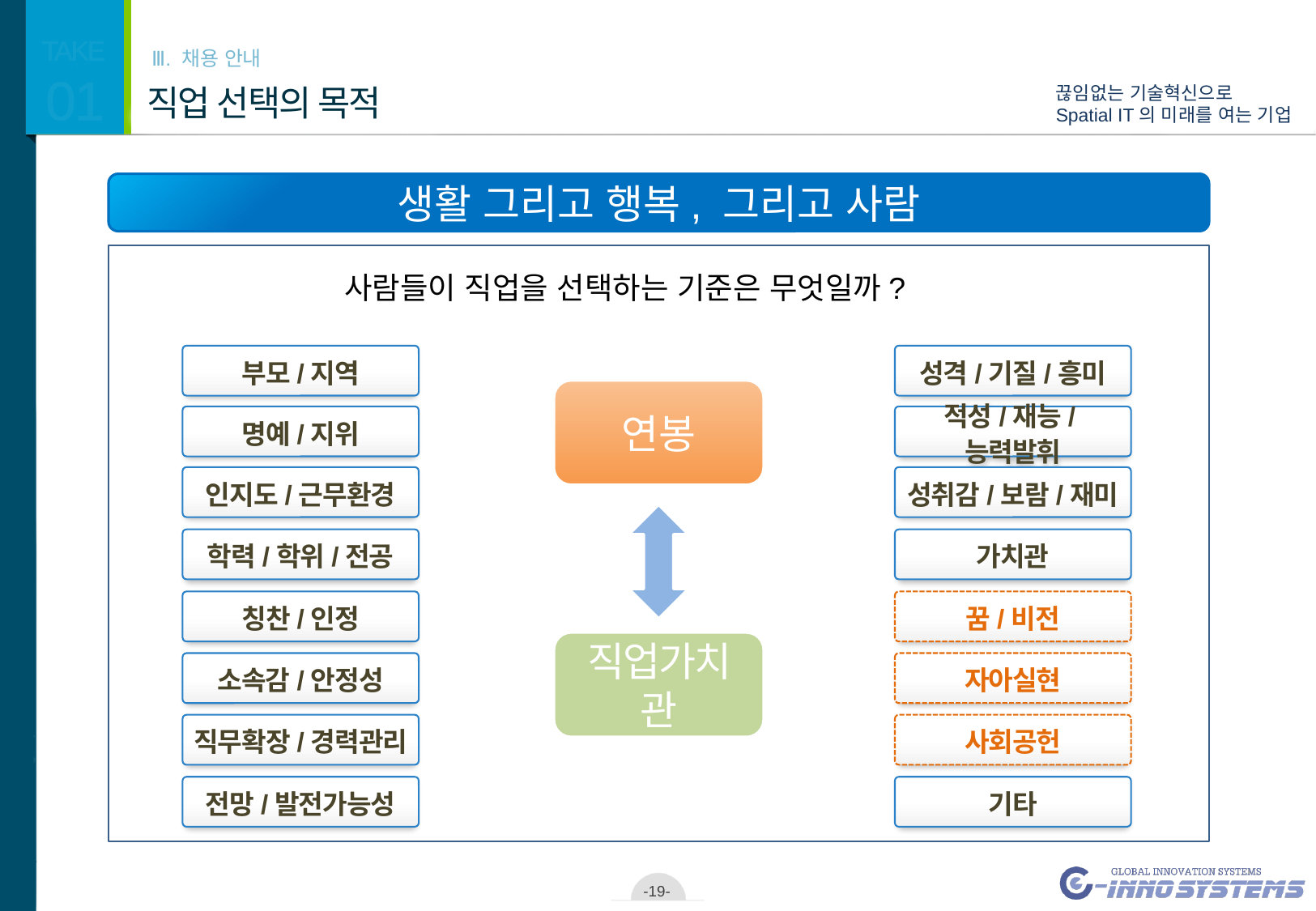

01
직업 선택의 목적
생활 그리고 행복, 그리고 사람

사람들이 직업을 선택하는 기준은 무엇일까?
부모/지역
성격/기질/흥미
연봉
명예/지위
적성/재능/능력발휘
인지도/근무환경
성취감/보람/재미

학력/학위/전공
가치관
칭찬/인정
꿈/비전
직업가치관
소속감/안정성
자아실현
직무확장/경력관리
사회공헌
전망/발전가능성
기타